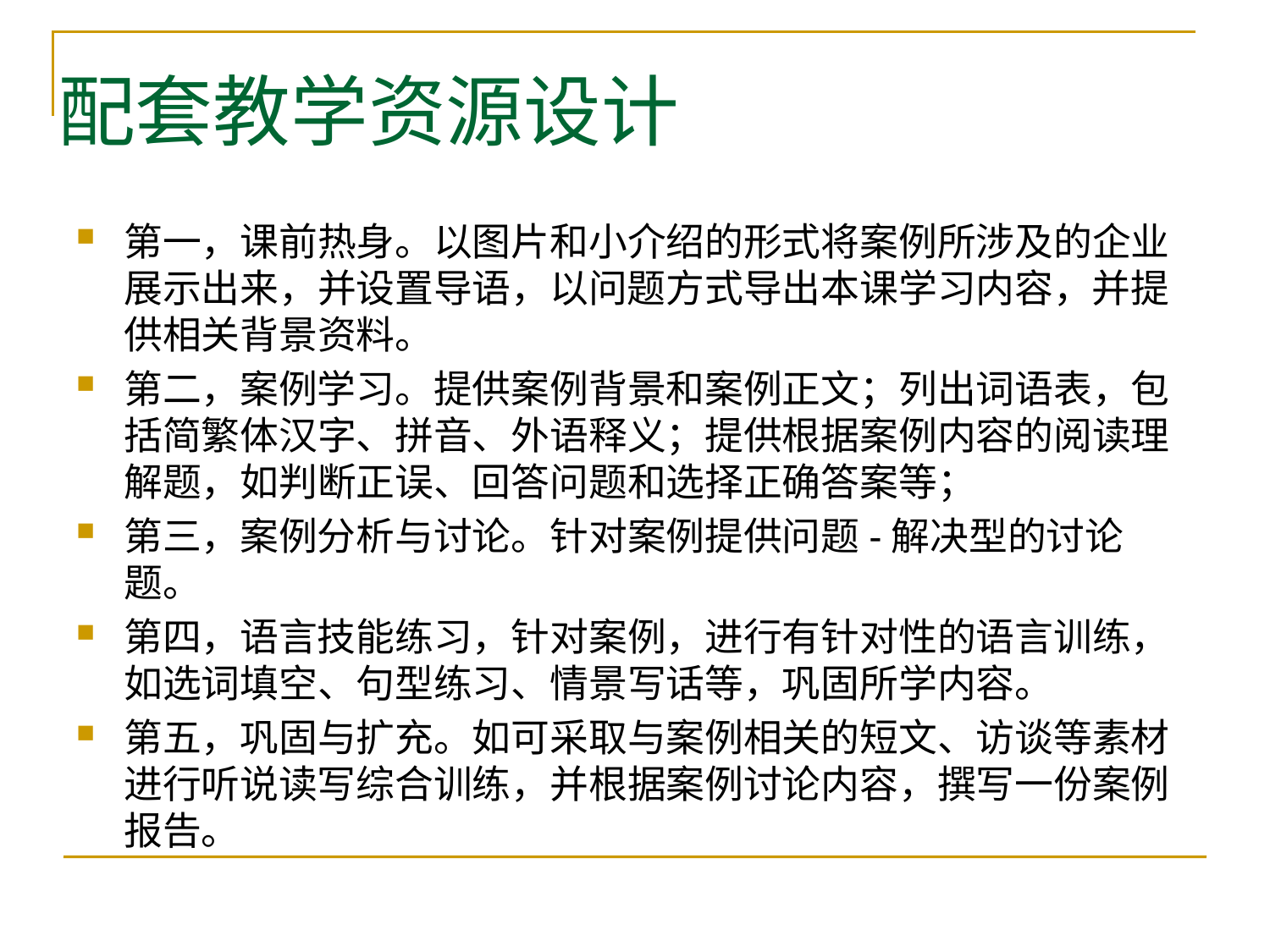

# 配套教学资源设计
第一，课前热身。以图片和小介绍的形式将案例所涉及的企业展示出来，并设置导语，以问题方式导出本课学习内容，并提供相关背景资料。
第二，案例学习。提供案例背景和案例正文；列出词语表，包括简繁体汉字、拼音、外语释义；提供根据案例内容的阅读理解题，如判断正误、回答问题和选择正确答案等；
第三，案例分析与讨论。针对案例提供问题-解决型的讨论题。
第四，语言技能练习，针对案例，进行有针对性的语言训练，
如选词填空、句型练习、情景写话等，巩固所学内容。
第五，巩固与扩充。如可采取与案例相关的短文、访谈等素材进行听说读写综合训练，并根据案例讨论内容，撰写一份案例报告。